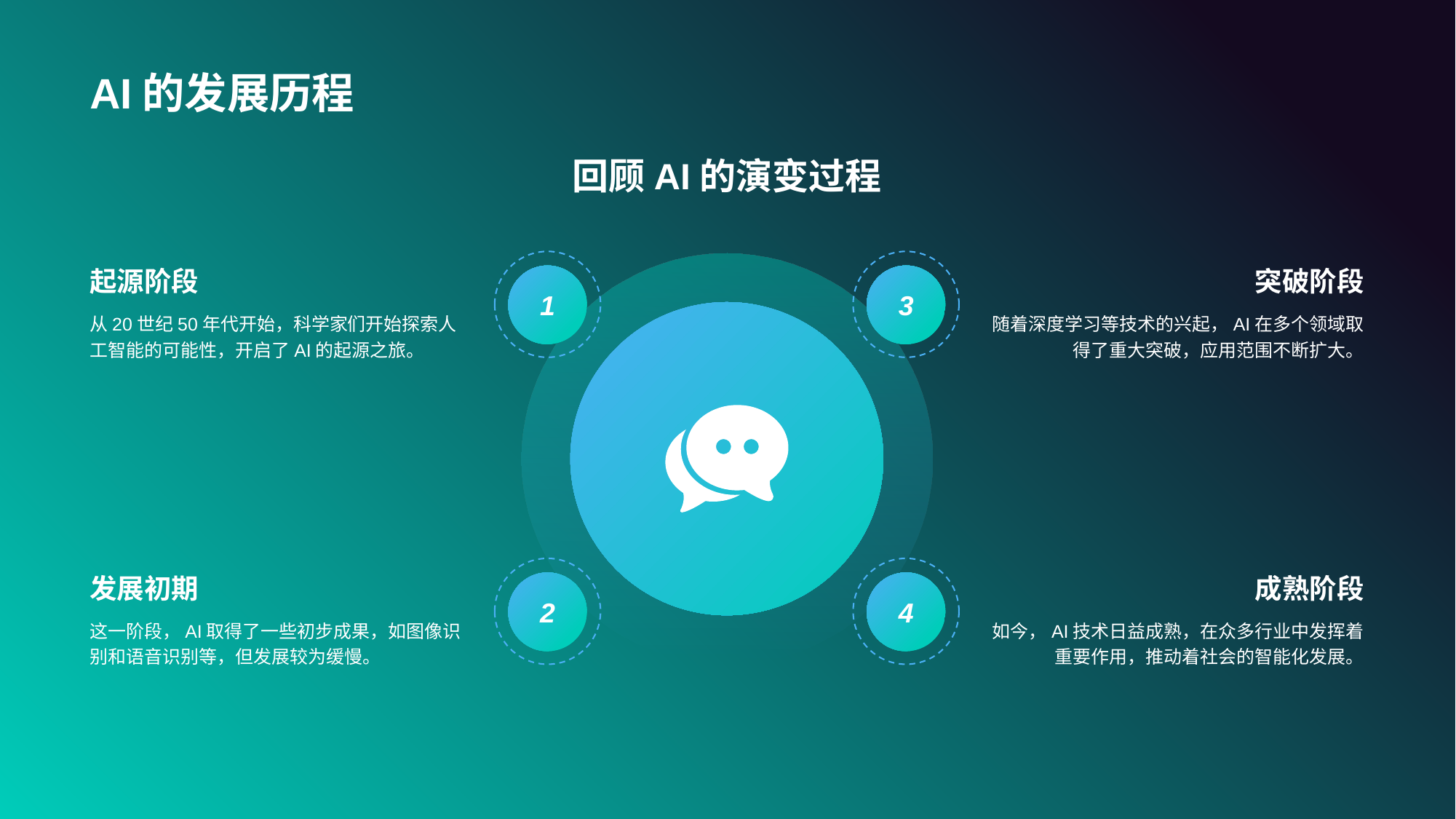

# AI的发展历程
回顾AI的演变过程
起源阶段
从20世纪50年代开始，科学家们开始探索人工智能的可能性，开启了AI的起源之旅。

1
突破阶段
随着深度学习等技术的兴起，AI在多个领域取得了重大突破，应用范围不断扩大。

3
成熟阶段
如今，AI技术日益成熟，在众多行业中发挥着重要作用，推动着社会的智能化发展。

4

发展初期
这一阶段，AI取得了一些初步成果，如图像识别和语音识别等，但发展较为缓慢。

2